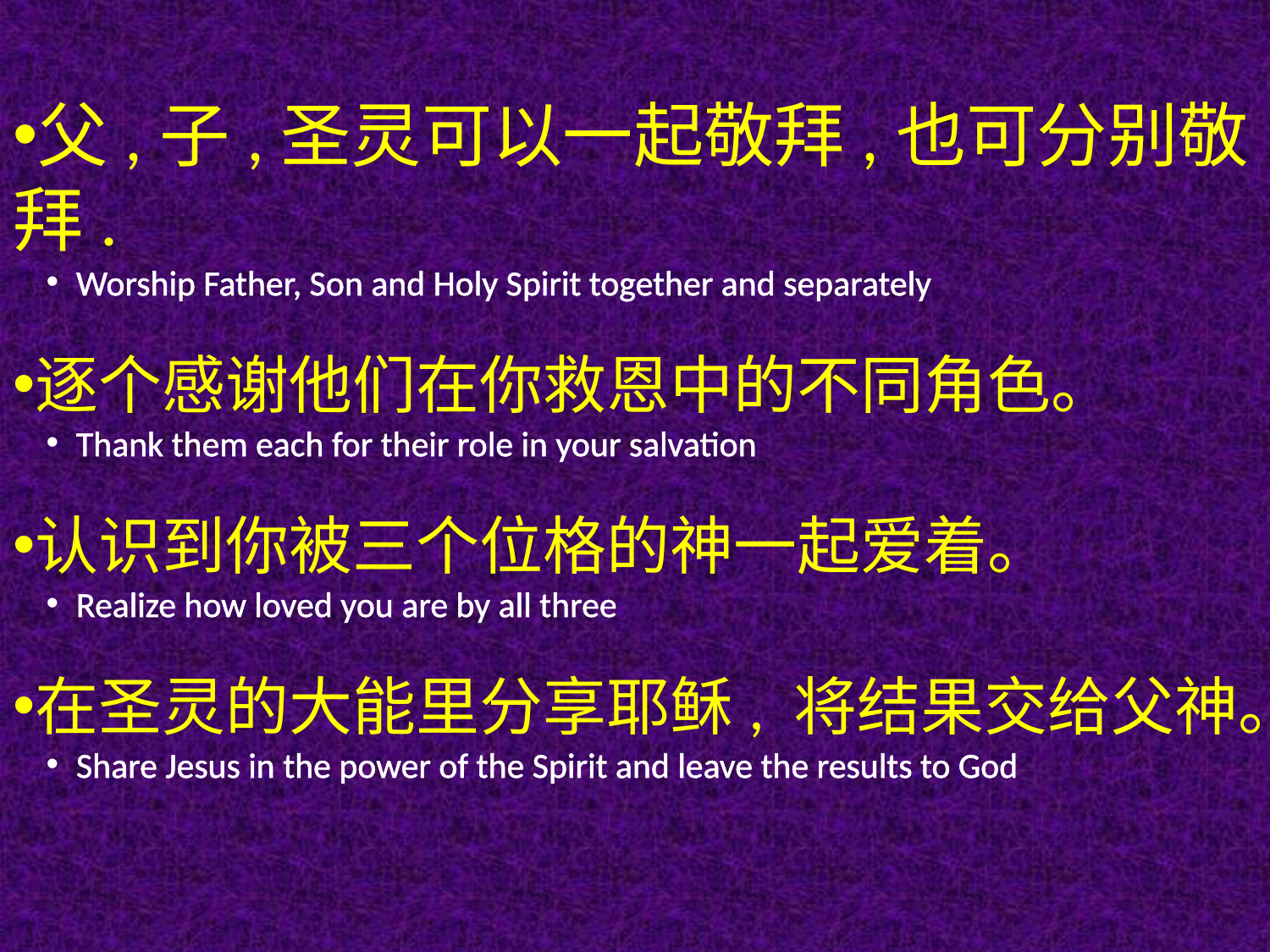

父,子,圣灵可以一起敬拜,也可分别敬拜.
Worship Father, Son and Holy Spirit together and separately

逐个感谢他们在你救恩中的不同角色。
Thank them each for their role in your salvation

认识到你被三个位格的神一起爱着。
Realize how loved you are by all three

在圣灵的大能里分享耶稣, 将结果交给父神。
Share Jesus in the power of the Spirit and leave the results to God